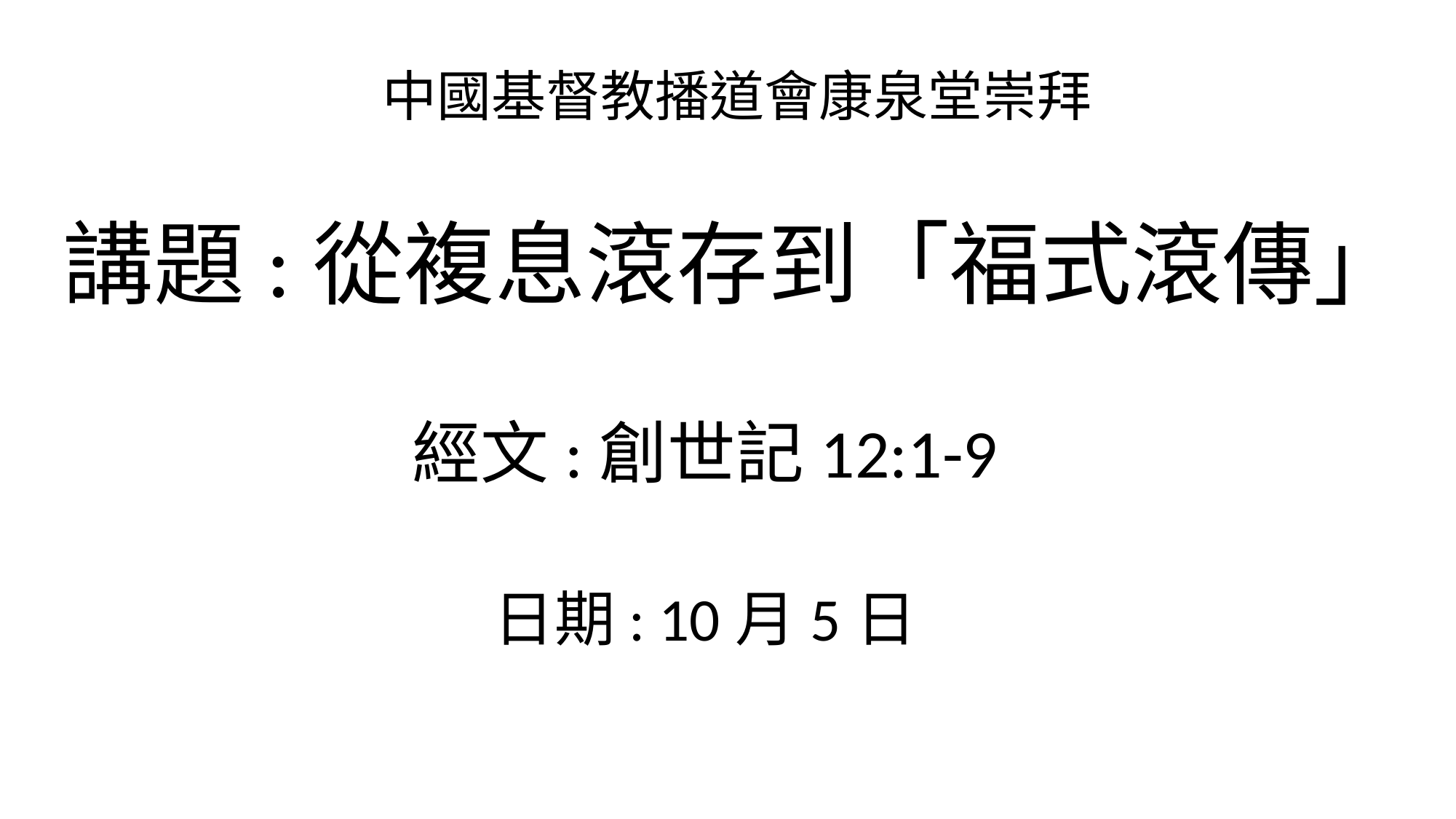

中國基督教播道會康泉堂崇拜
# 講題:從複息滾存到「福式滾傳」
經文:創世記12:1-9

日期: 10月5日